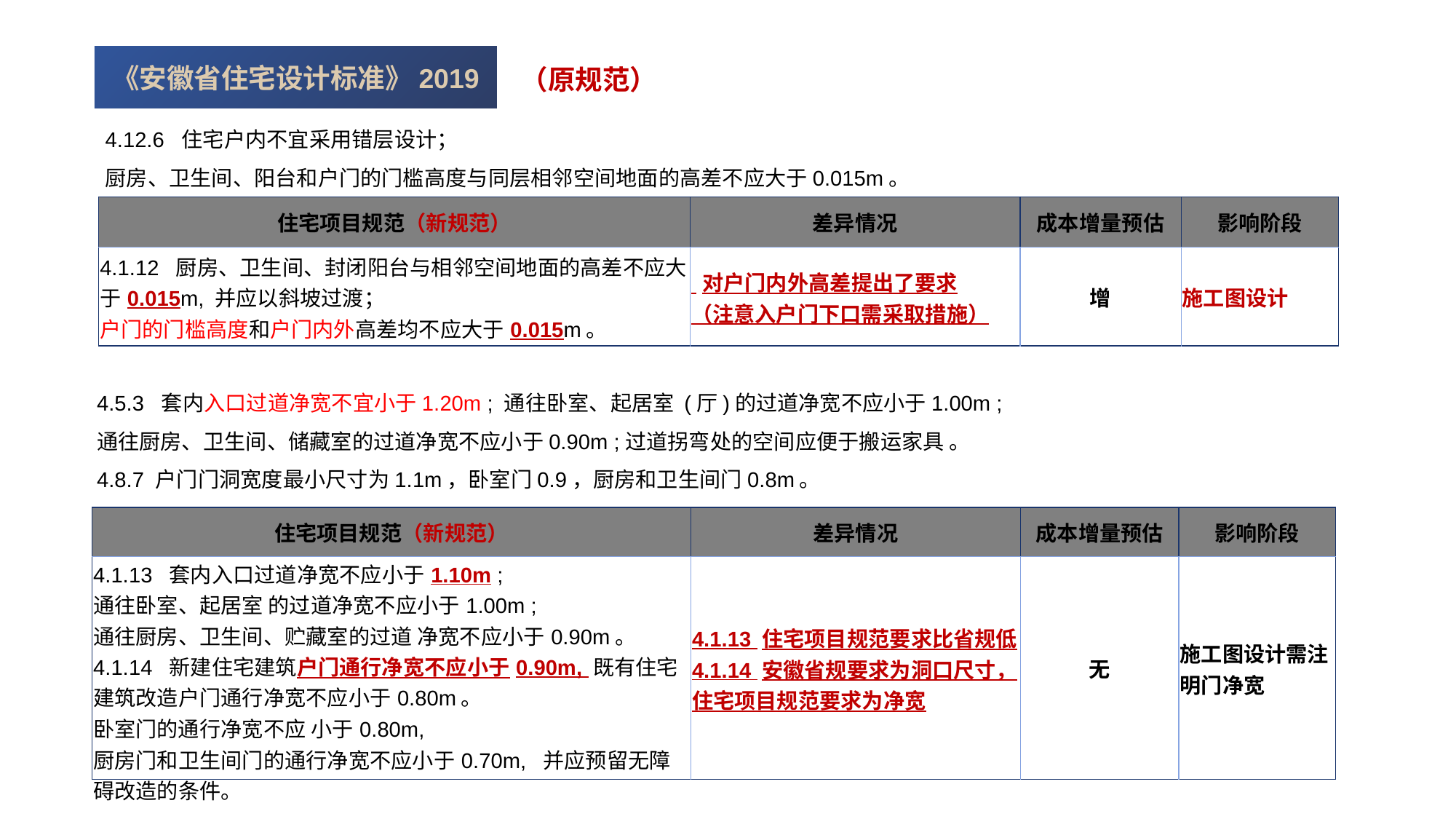

《安徽省住宅设计标准》2019
（原规范）
4.12.6  住宅户内不宜采用错层设计；
厨房、卫生间、阳台和户门的门槛高度与同层相邻空间地面的高差不应大于0.015m。
| 住宅项目规范（新规范） | 差异情况 | 成本增量预估 | 影响阶段 |
| --- | --- | --- | --- |
| 4.1.12 厨房、卫生间、封闭阳台与相邻空间地面的高差不应大于0.015m, 并应以斜坡过渡； 户门的门槛高度和户门内外高差均不应大于0.015m。 | 对户门内外高差提出了要求 （注意入户门下口需采取措施） | 增 | 施工图设计 |
4.5.3  套内入口过道净宽不宜小于1.20m ; 通往卧室、起居室 (厅)的过道净宽不应小于1.00m ;
通往厨房、卫生间、储藏室的过道净宽不应小于0.90m ;过道拐弯处的空间应便于搬运家具 。
4.8.7 户门门洞宽度最小尺寸为1.1m，卧室门0.9，厨房和卫生间门0.8m。
| 住宅项目规范（新规范） | 差异情况 | 成本增量预估 | 影响阶段 |
| --- | --- | --- | --- |
| 4.1.13 套内入口过道净宽不应小于1.10m ; 通往卧室、起居室 的过道净宽不应小于1.00m ; 通往厨房、卫生间、贮藏室的过道 净宽不应小于0.90m。 4.1.14 新建住宅建筑户门通行净宽不应小于0.90m, 既有住宅建筑改造户门通行净宽不应小于0.80m。 卧室门的通行净宽不应 小于0.80m, 厨房门和卫生间门的通行净宽不应小于0.70m, 并应预留无障碍改造的条件。 | 4.1.13 住宅项目规范要求比省规低 4.1.14 安徽省规要求为洞口尺寸，住宅项目规范要求为净宽 | 无 | 施工图设计需注明门净宽 |